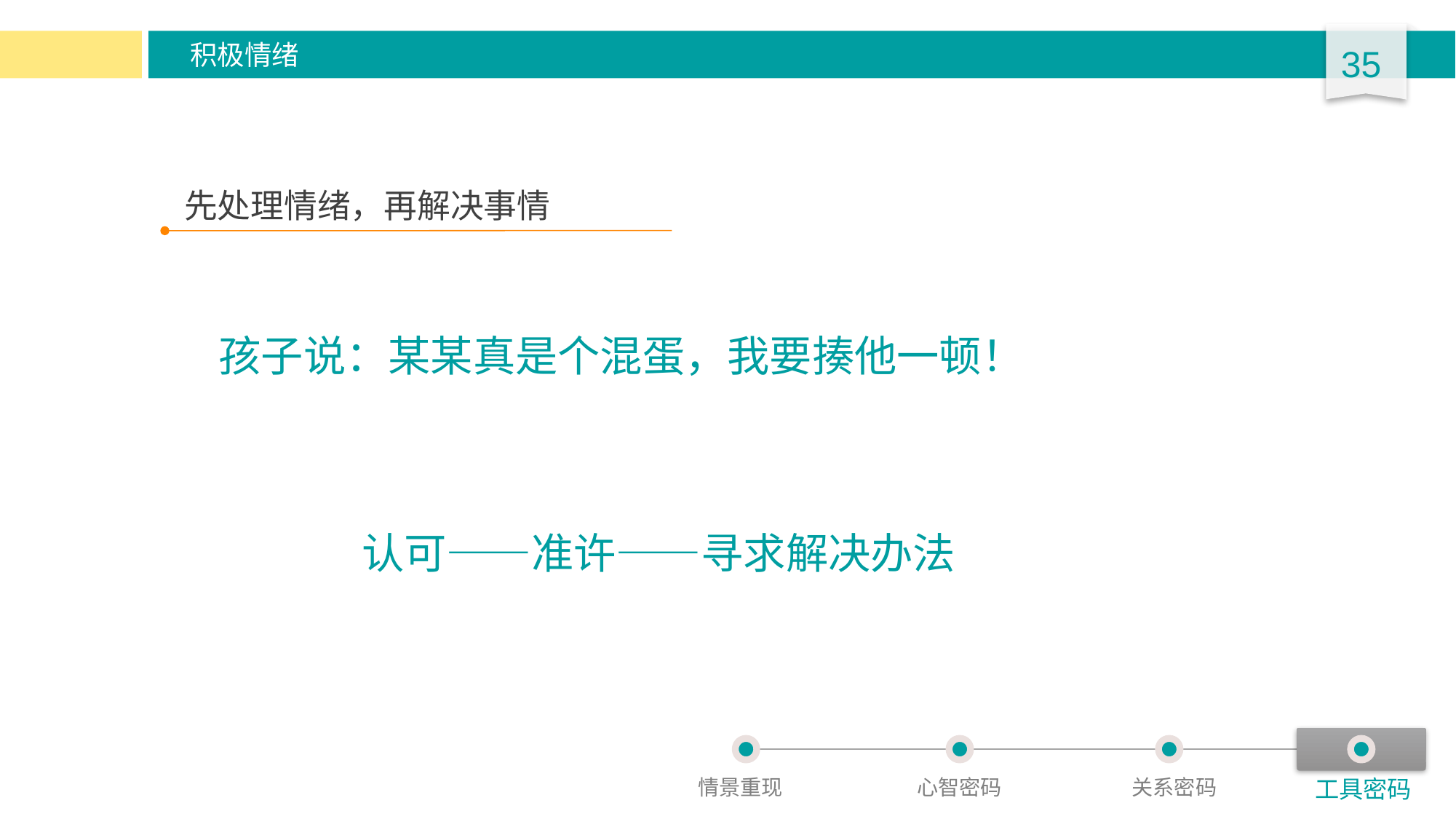

积极情绪
先处理情绪，再解决事情
孩子说：某某真是个混蛋，我要揍他一顿！

认可——准许——寻求解决办法